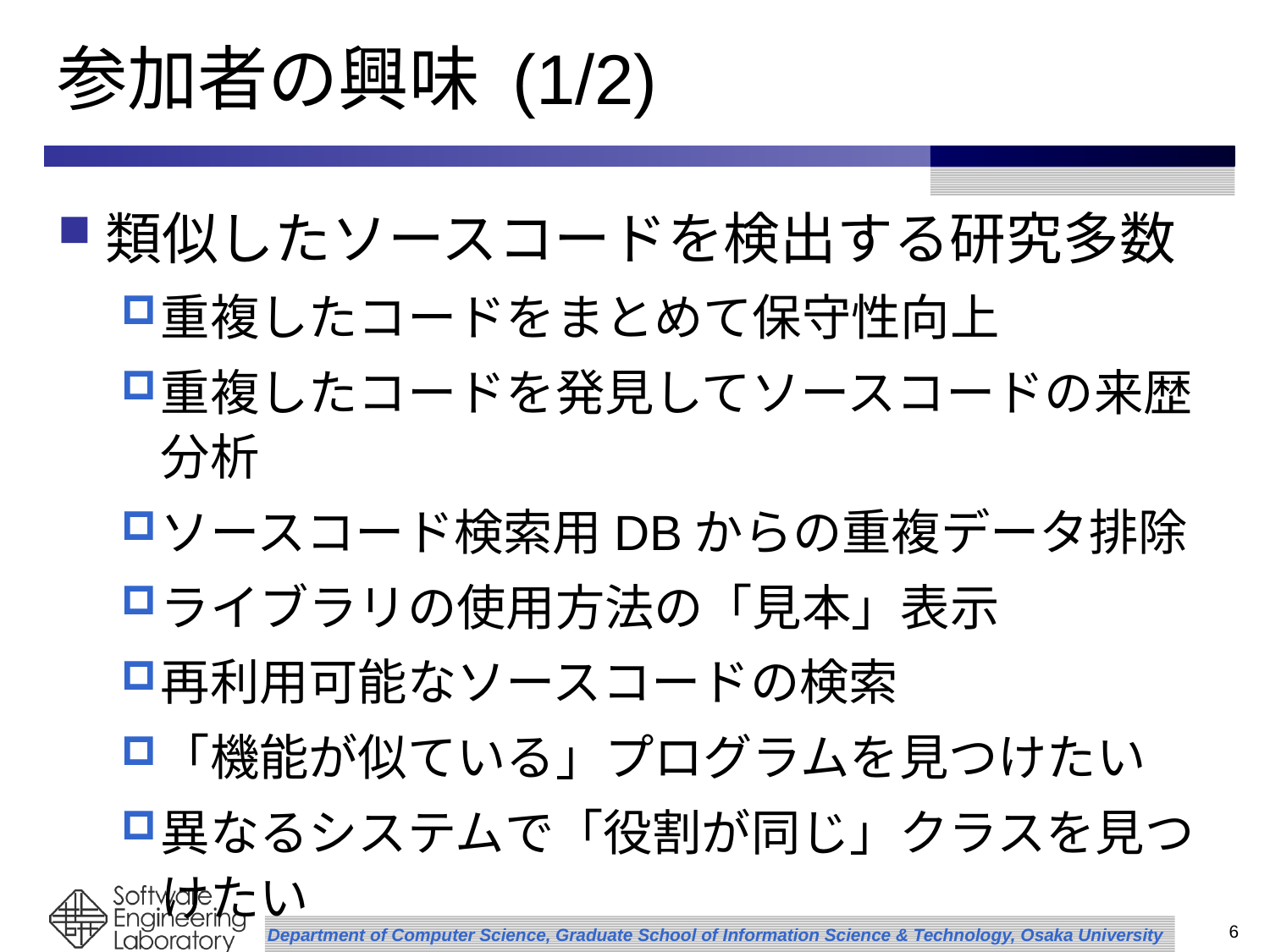

# 参加者の興味 (1/2)
類似したソースコードを検出する研究多数
重複したコードをまとめて保守性向上
重複したコードを発見してソースコードの来歴分析
ソースコード検索用DBからの重複データ排除
ライブラリの使用方法の「見本」表示
再利用可能なソースコードの検索
「機能が似ている」プログラムを見つけたい
異なるシステムで「役割が同じ」クラスを見つけたい
6